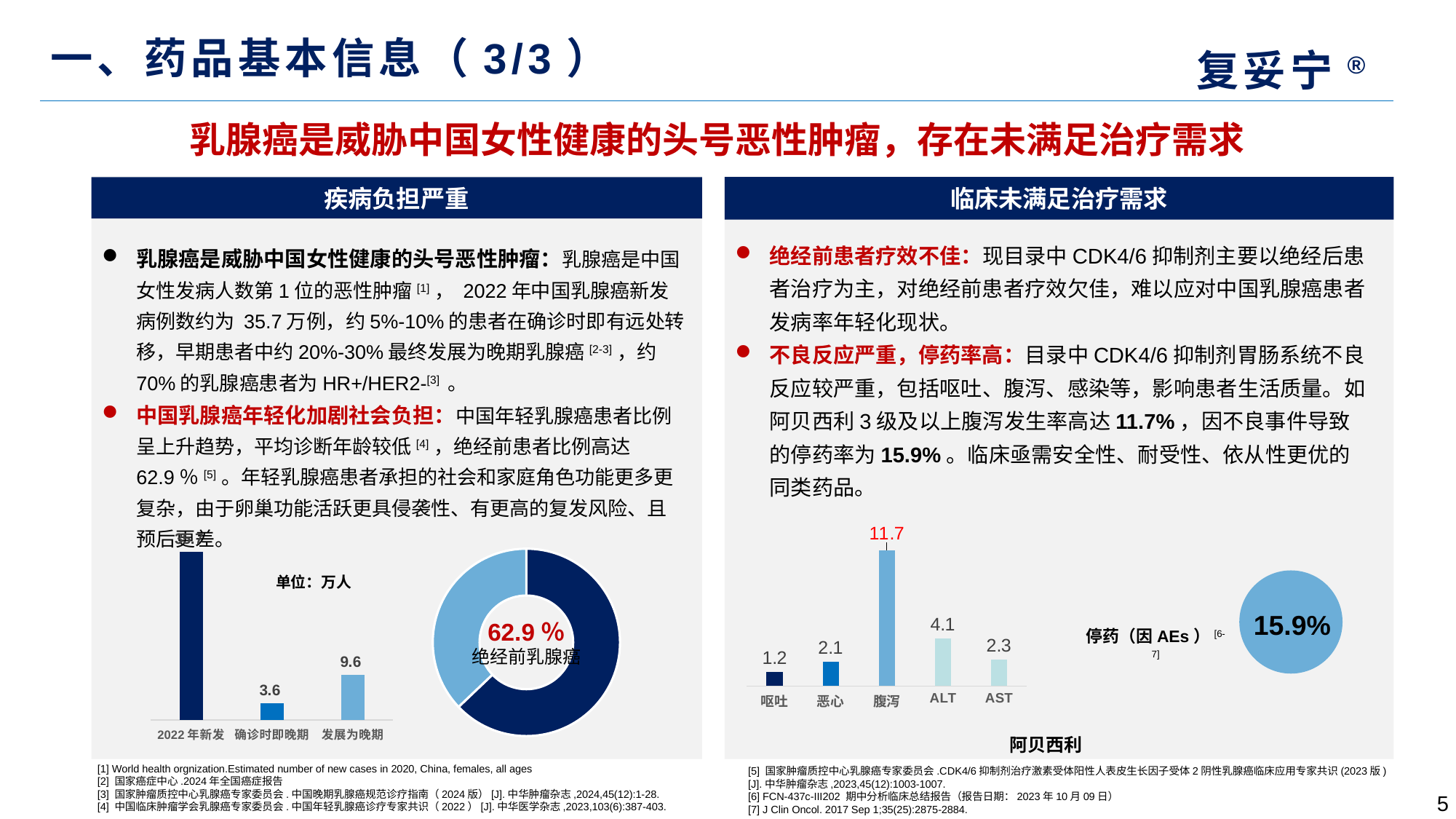

一、药品基本信息（3/3）
复妥宁®
乳腺癌是威胁中国女性健康的头号恶性肿瘤，存在未满足治疗需求

临床未满足治疗需求
绝经前患者疗效不佳：现目录中CDK4/6抑制剂主要以绝经后患者治疗为主，对绝经前患者疗效欠佳，难以应对中国乳腺癌患者发病率年轻化现状。
不良反应严重，停药率高：目录中CDK4/6抑制剂胃肠系统不良反应较严重，包括呕吐、腹泻、感染等，影响患者生活质量。如阿贝西利3级及以上腹泻发生率高达11.7%，因不良事件导致的停药率为15.9%。临床亟需安全性、耐受性、依从性更优的同类药品。

疾病负担严重
乳腺癌是威胁中国女性健康的头号恶性肿瘤：乳腺癌是中国女性发病人数第1位的恶性肿瘤[1]， 2022年中国乳腺癌新发病例数约为 35.7万例，约5%-10%的患者在确诊时即有远处转移，早期患者中约20%-30%最终发展为晚期乳腺癌[2-3]，约70%的乳腺癌患者为HR+/HER2-[3] 。
中国乳腺癌年轻化加剧社会负担：中国年轻乳腺癌患者比例呈上升趋势，平均诊断年龄较低[4]，绝经前患者比例高达62.9％[5]。年轻乳腺癌患者承担的社会和家庭角色功能更多更复杂，由于卵巢功能活跃更具侵袭性、有更高的复发风险、且预后更差。

### Chart

| Category | 系列 1 |
|---|---|
| 2022年新发 | 35.7 |
| 确诊时即晚期 | 3.57 |
| 发展为晚期 | 9.64 |
单位：万人

### Chart

| Category | 销售额 |
|---|---|
| 第一季度 | 0.629 |
| 第二季度 | 0.371 |
|  | None |
|  | None |
62.9％
绝经前乳腺癌

### Chart

| Category | 系列 1 |
|---|---|
| 呕吐 | 1.2 |
| 恶心 | 2.1 |
| 腹泻 | 11.7 |
| ALT | 4.1 |
| AST | 2.3 |
15.9%
停药（因AEs）[6-7]
阿贝西利
[1] World health orgnization.Estimated number of new cases in 2020, China, females, all ages
[2] 国家癌症中心.2024年全国癌症报告
[3] 国家肿瘤质控中心乳腺癌专家委员会.中国晚期乳腺癌规范诊疗指南（2024版）[J].中华肿瘤杂志,2024,45(12):1-28.
[4] 中国临床肿瘤学会乳腺癌专家委员会.中国年轻乳腺癌诊疗专家共识（2022）[J].中华医学杂志,2023,103(6):387-403.
[5] 国家肿瘤质控中心乳腺癌专家委员会.CDK4/6抑制剂治疗激素受体阳性人表皮生长因子受体2阴性乳腺癌临床应用专家共识(2023版)[J].中华肿瘤杂志,2023,45(12):1003-1007.
[6] FCN-437c-III202 期中分析临床总结报告（报告日期：2023年10月09日）
[7] J Clin Oncol. 2017 Sep 1;35(25):2875-2884.

5